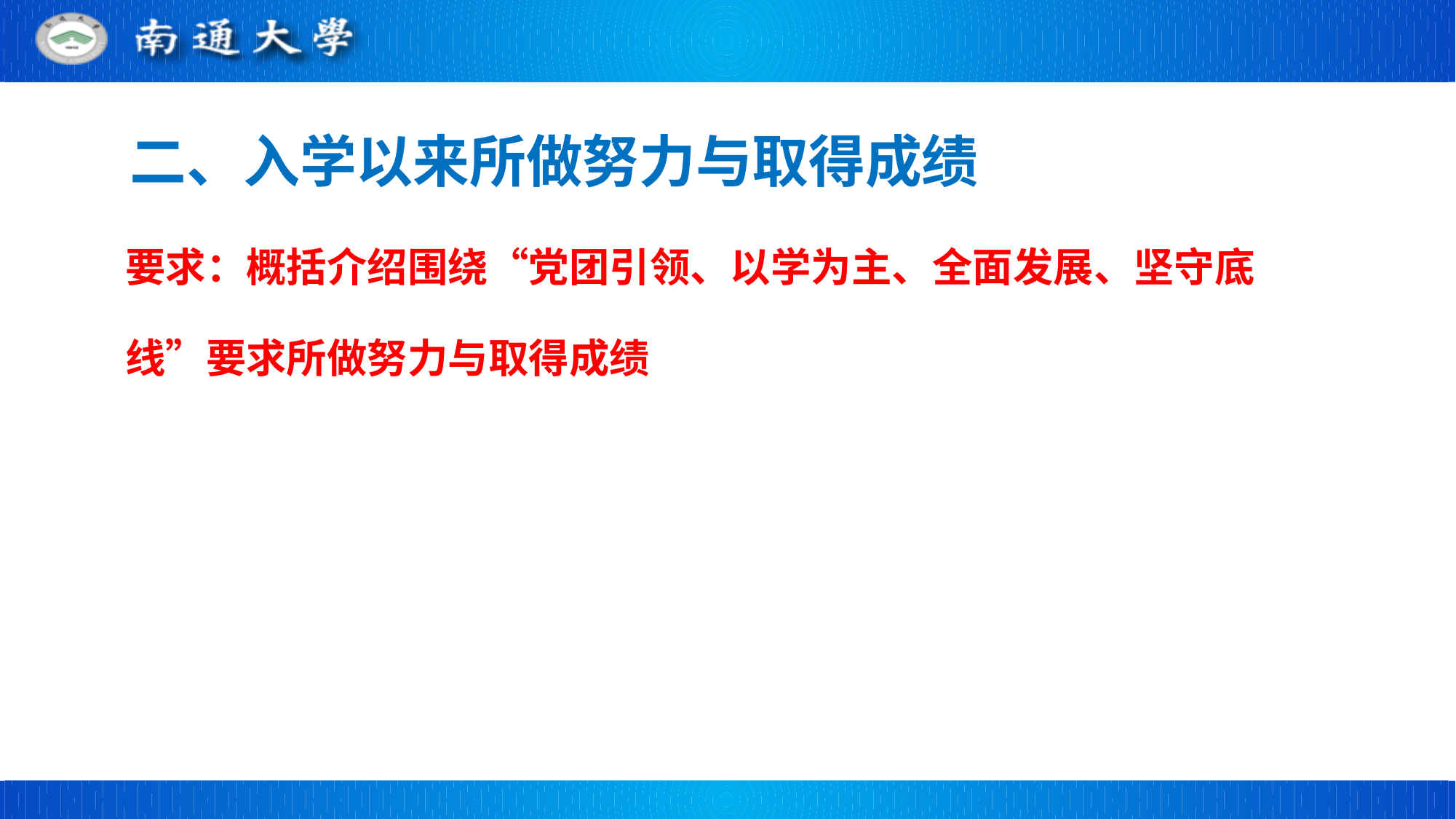

二、入学以来所做努力与取得成绩
要求：概括介绍围绕“党团引领、以学为主、全面发展、坚守底线”要求所做努力与取得成绩